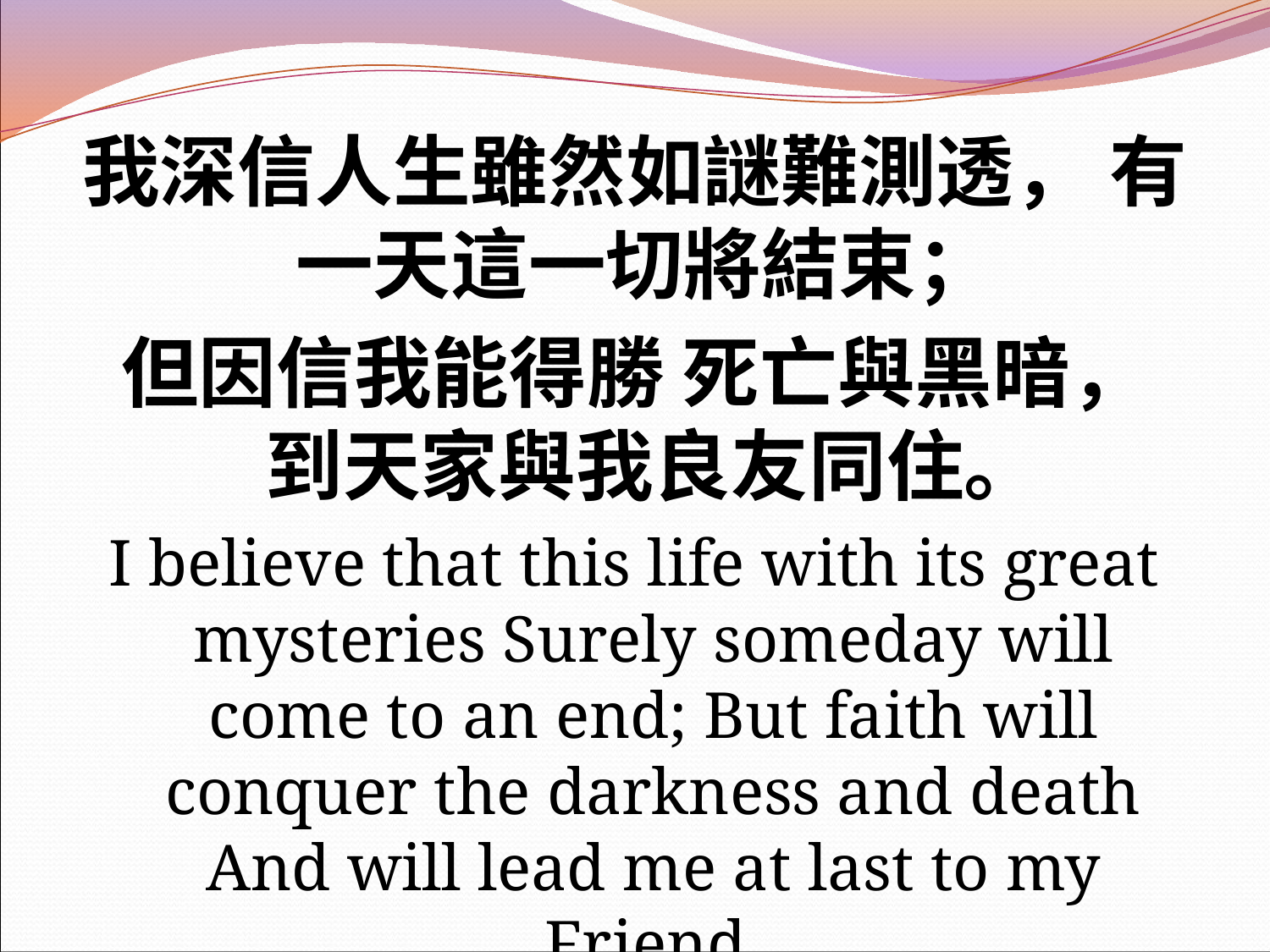

我深信人生雖然如謎難測透， 有一天這一切將結束；
但因信我能得勝 死亡與黑暗， 到天家與我良友同住。
I believe that this life with its great mysteries Surely someday will come to an end; But faith will conquer the darkness and death And will lead me at last to my Friend.